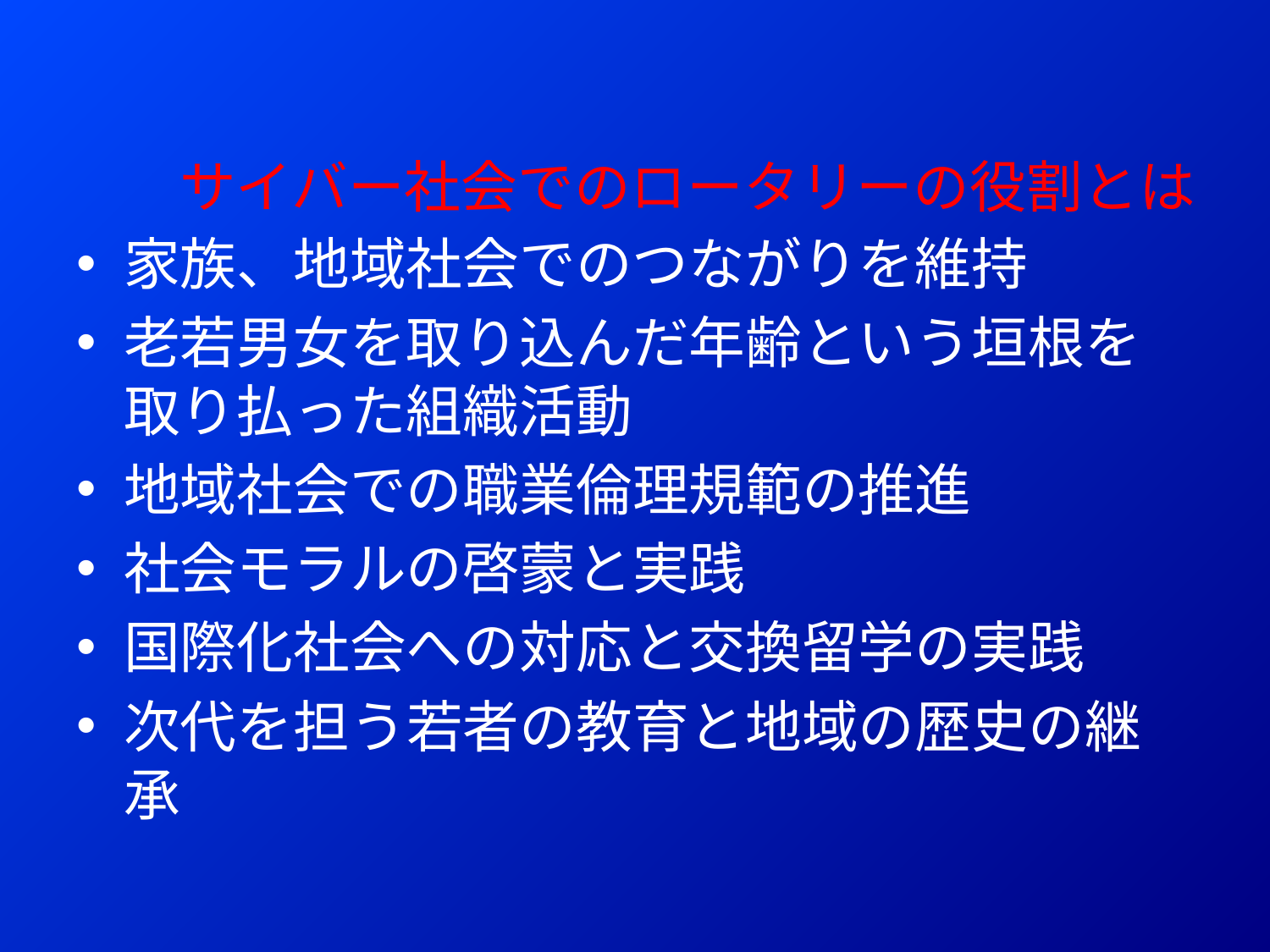

家族、地域社会でのつながりを維持
老若男女を取り込んだ年齢という垣根を取り払った組織活動
地域社会での職業倫理規範の推進
社会モラルの啓蒙と実践
国際化社会への対応と交換留学の実践
次代を担う若者の教育と地域の歴史の継承

サイバー社会でのロータリーの役割とは